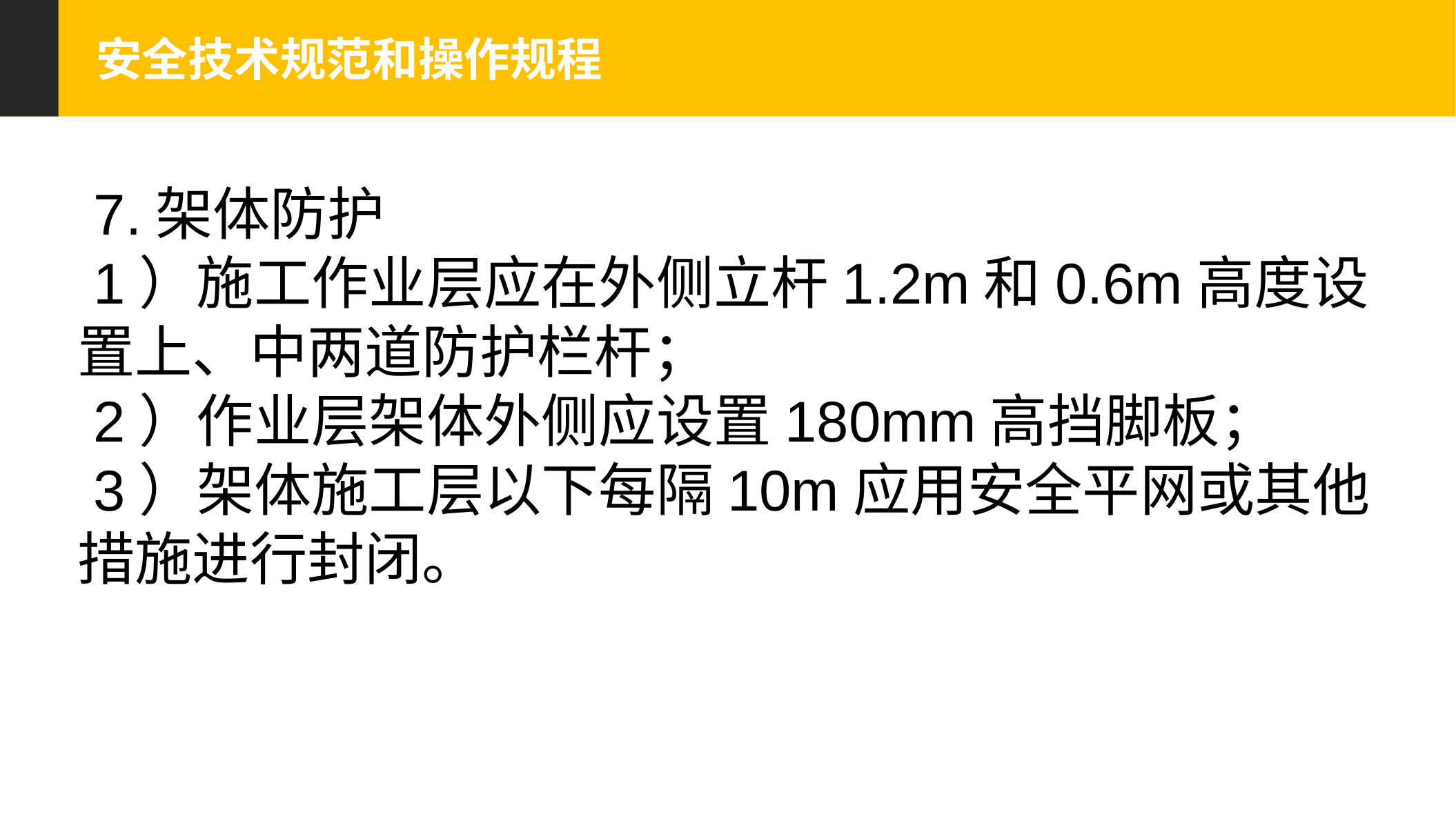

安全技术规范和操作规程
 7.架体防护
 1）施工作业层应在外侧立杆1.2m和0.6m高度设置上、中两道防护栏杆；
 2）作业层架体外侧应设置180mm高挡脚板；
 3）架体施工层以下每隔10m应用安全平网或其他措施进行封闭。